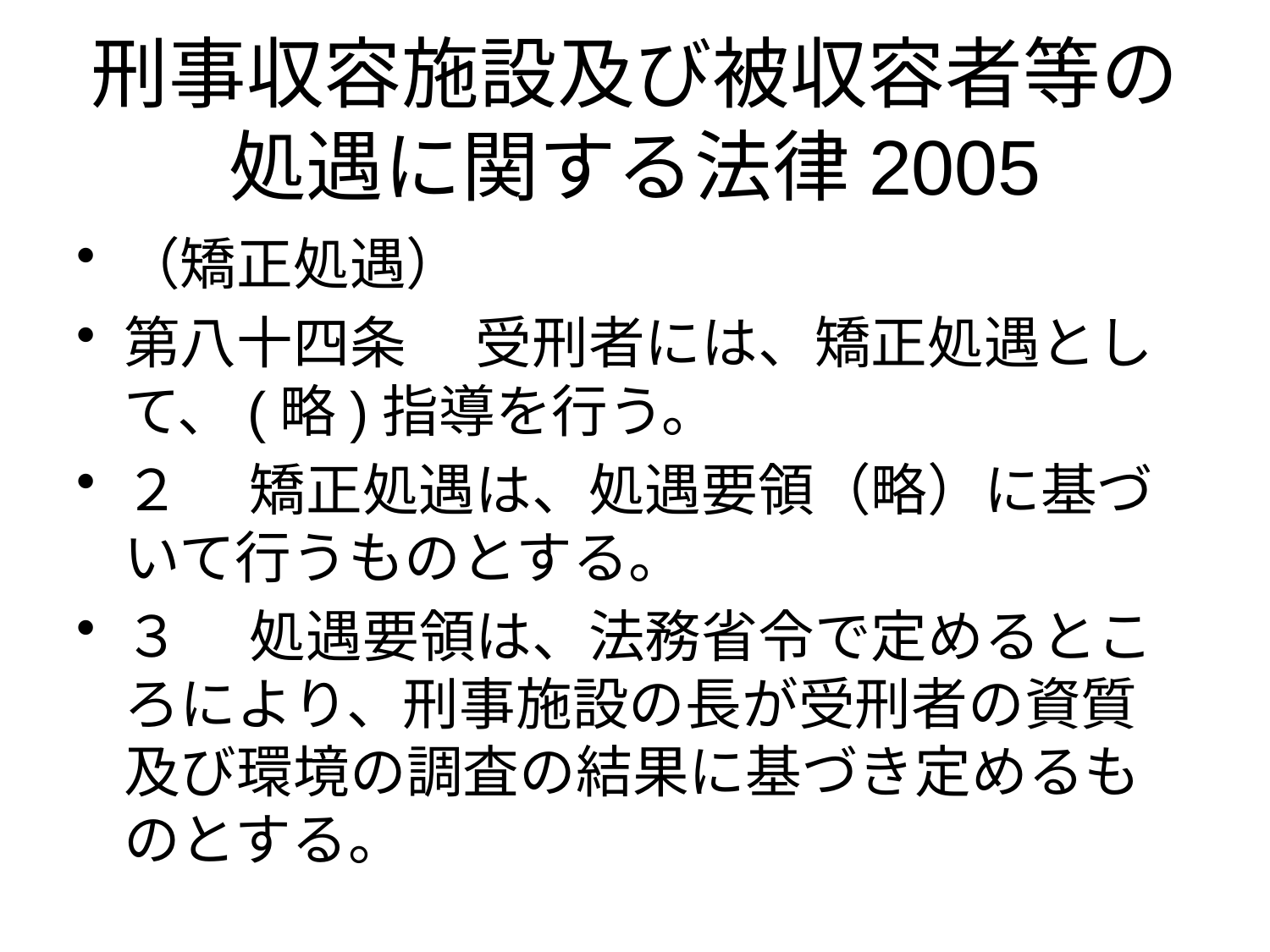

# 刑事収容施設及び被収容者等の処遇に関する法律2005
（矯正処遇）
第八十四条 　受刑者には、矯正処遇として、(略)指導を行う。
２ 　矯正処遇は、処遇要領（略）に基づいて行うものとする。
３ 　処遇要領は、法務省令で定めるところにより、刑事施設の長が受刑者の資質及び環境の調査の結果に基づき定めるものとする。